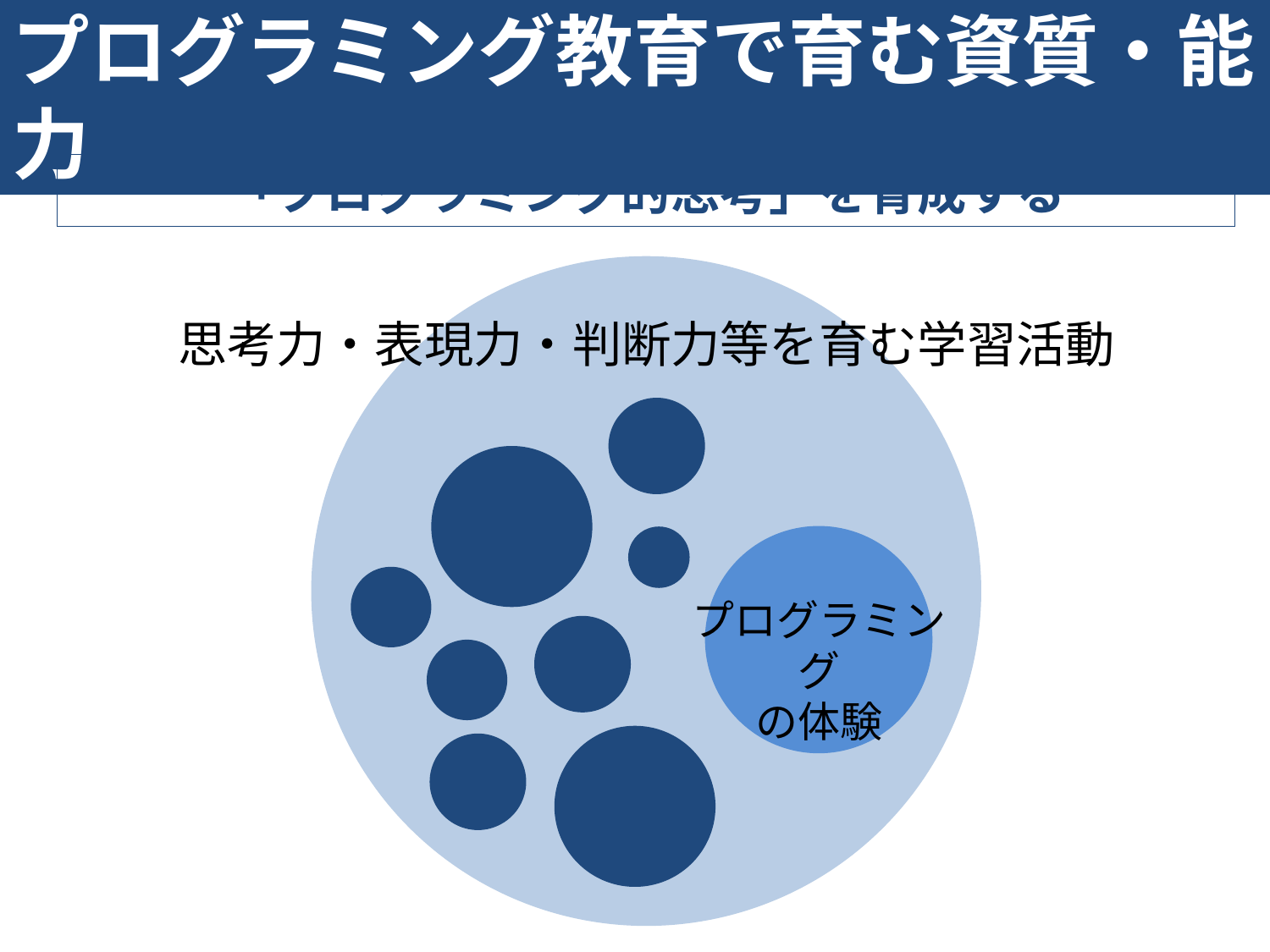

プログラミング教育で育む資質・能力
「プログラミング的思考」を育成する

思考力・表現力・判断力等を育む学習活動

プログラミング
の体験